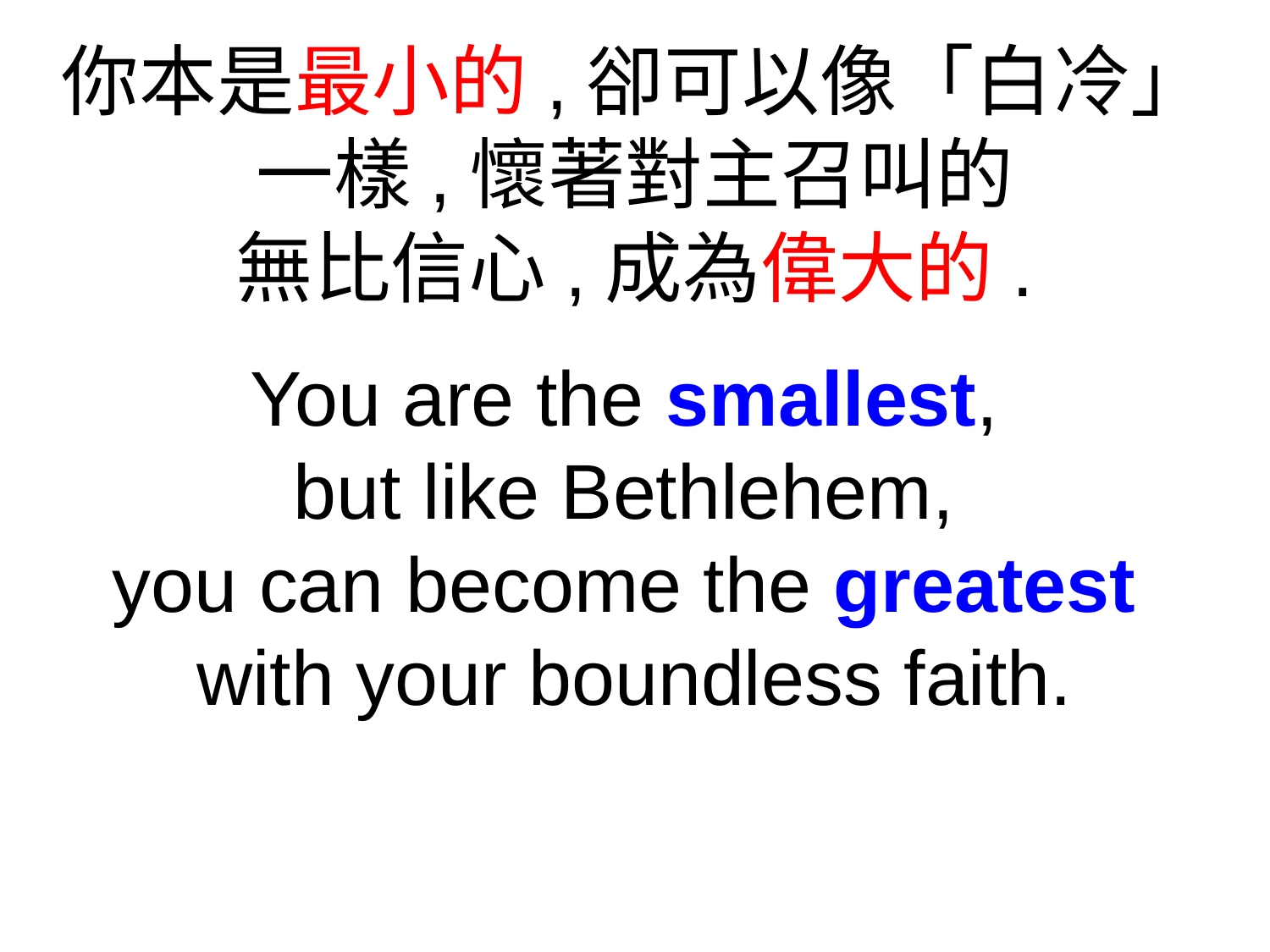

你本是最小的,卻可以像「白冷」
一樣,懷著對主召叫的
無比信心,成為偉大的.
You are the smallest,
but like Bethlehem,
you can become the greatest
with your boundless faith.